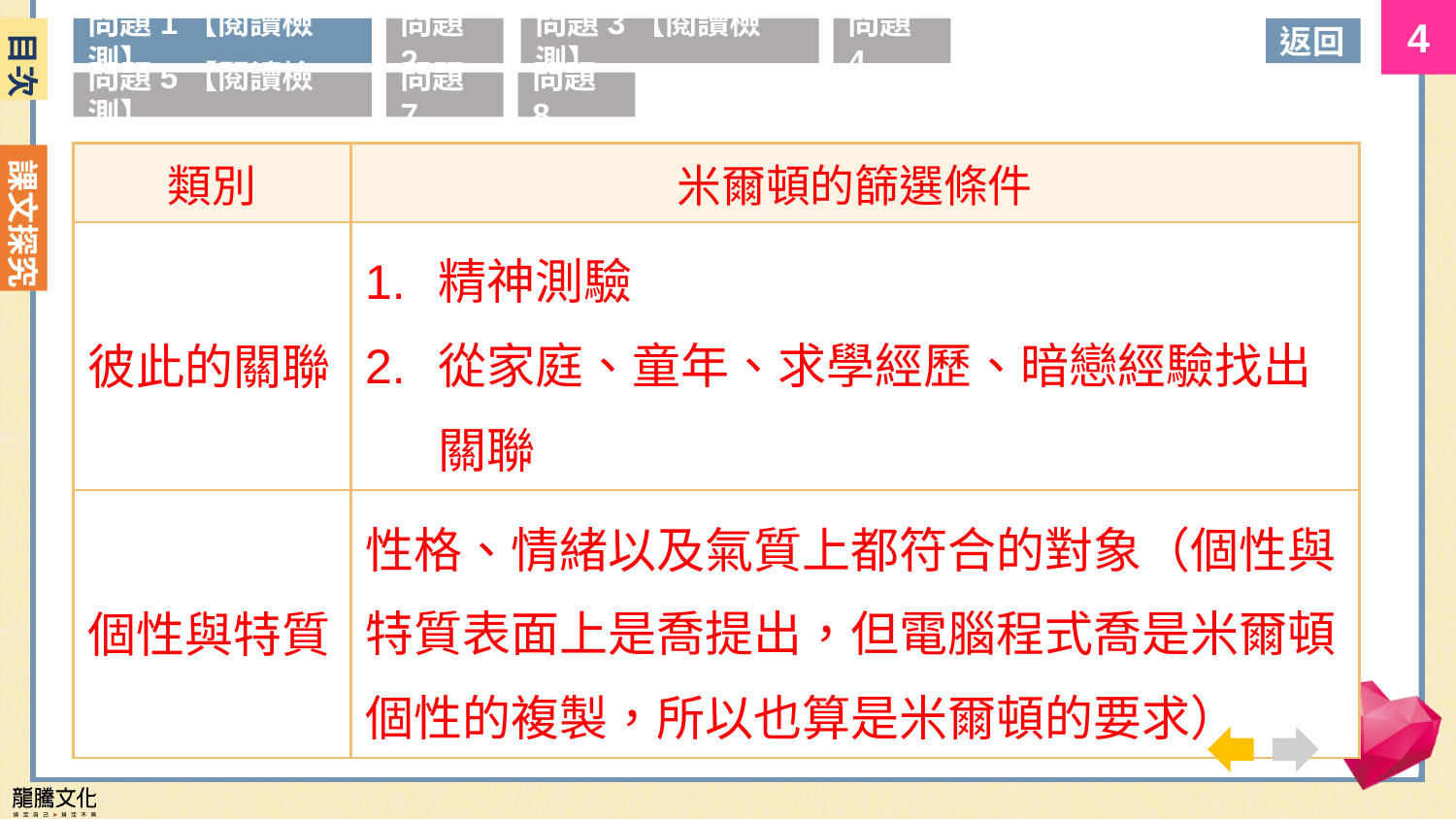

目次
問題1【閱讀檢測】
問題2
問題3【閱讀檢測】
問題4
返回
問題5【閱讀檢測】
問題7
問題8
| 類別 | 米爾頓的篩選條件 |
| --- | --- |
| 彼此的關聯 | 精神測驗 從家庭、童年、求學經歷、暗戀經驗找出關聯 |
| 個性與特質 | 性格、情緒以及氣質上都符合的對象（個性與特質表面上是喬提出，但電腦程式喬是米爾頓個性的複製，所以也算是米爾頓的要求） |